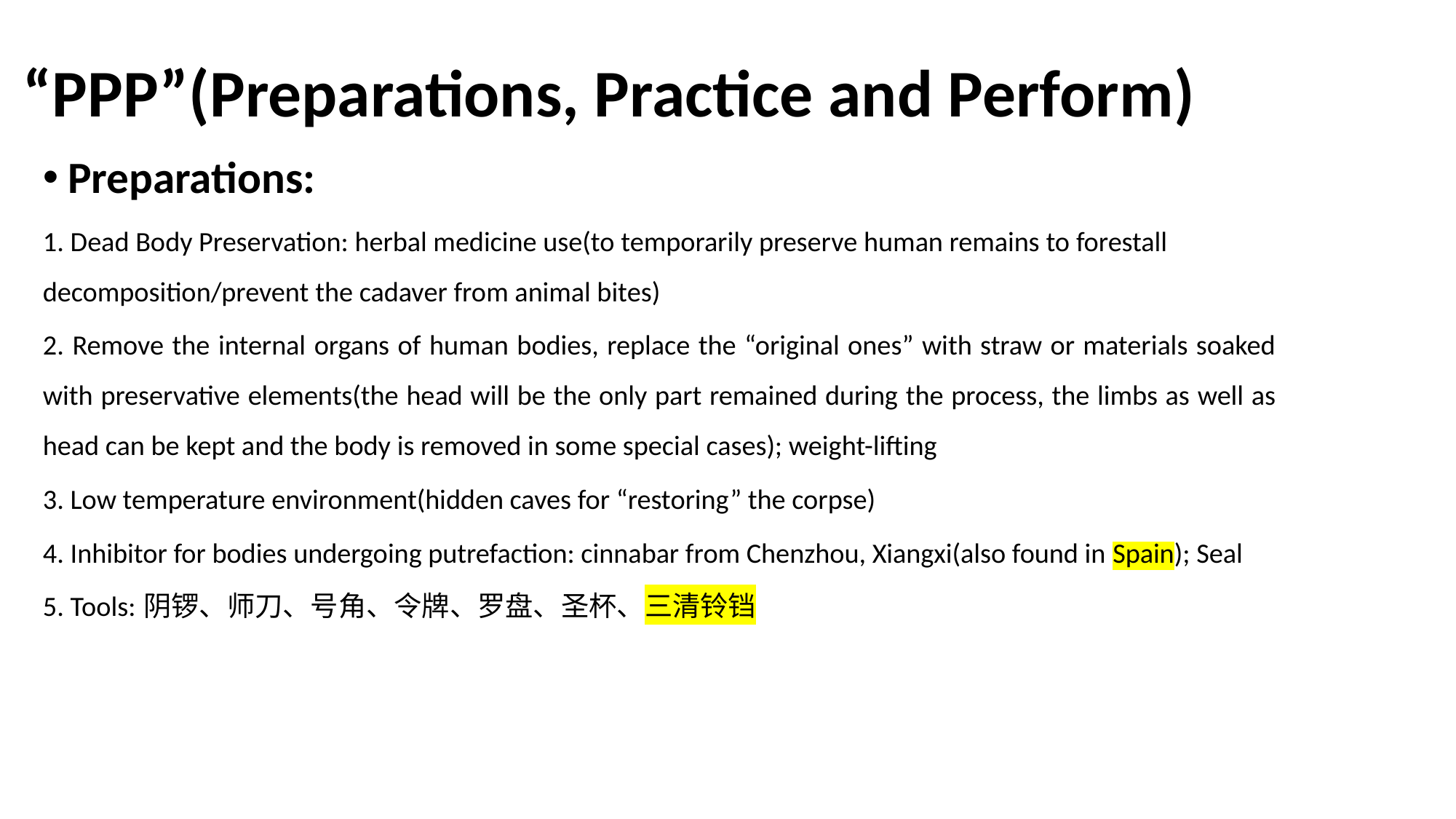

# “PPP”(Preparations, Practice and Perform)
Preparations:
1. Dead Body Preservation: herbal medicine use(to temporarily preserve human remains to forestall decomposition/prevent the cadaver from animal bites)
2. Remove the internal organs of human bodies, replace the “original ones” with straw or materials soaked with preservative elements(the head will be the only part remained during the process, the limbs as well as head can be kept and the body is removed in some special cases); weight-lifting
3. Low temperature environment(hidden caves for “restoring” the corpse)
4. Inhibitor for bodies undergoing putrefaction: cinnabar from Chenzhou, Xiangxi(also found in Spain); Seal
5. Tools: 阴锣、师刀、号角、令牌、罗盘、圣杯、三清铃铛